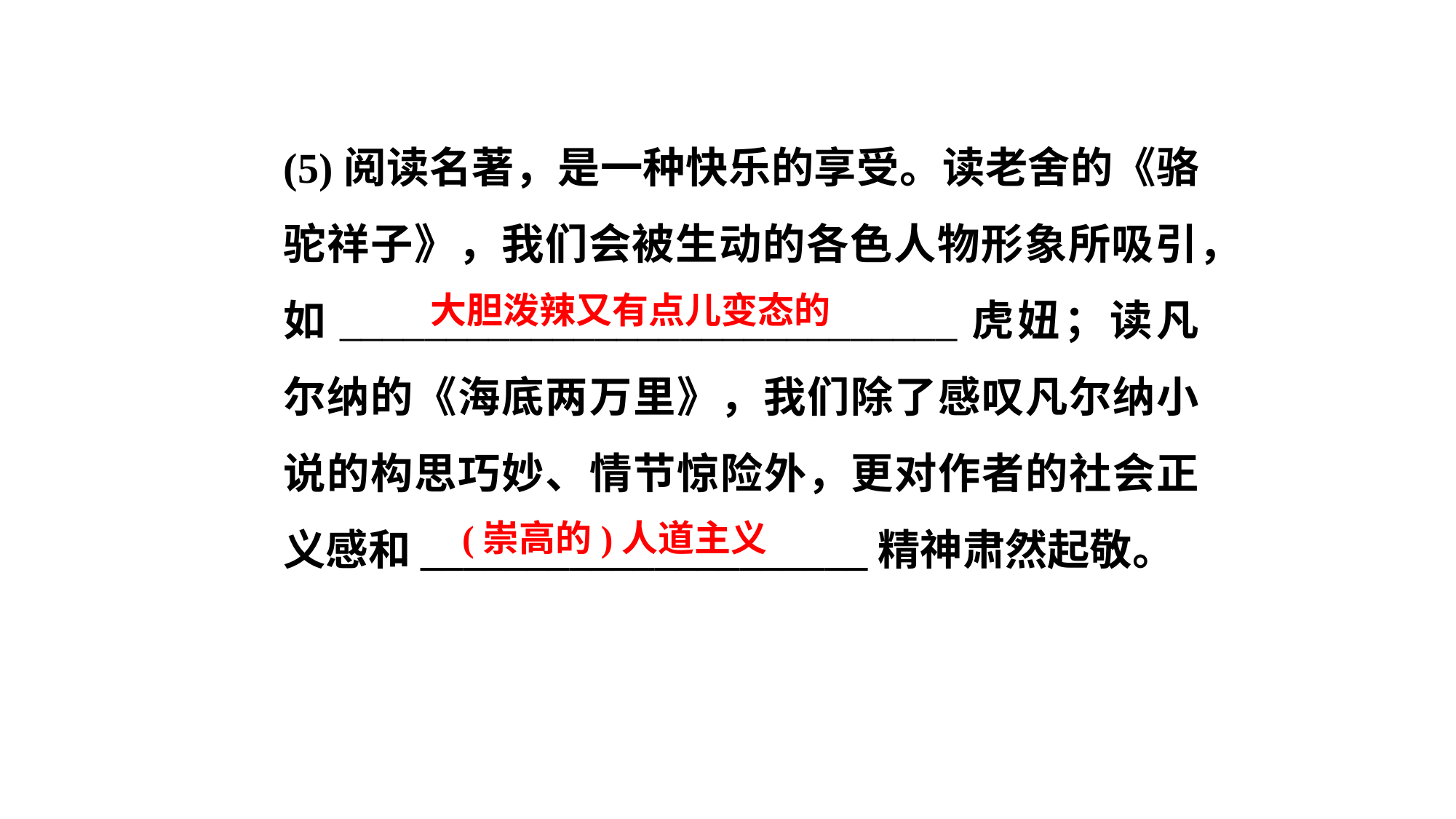

(5)阅读名著，是一种快乐的享受。读老舍的《骆驼祥子》，我们会被生动的各色人物形象所吸引，如_____________________________虎妞；读凡尔纳的《海底两万里》，我们除了感叹凡尔纳小说的构思巧妙、情节惊险外，更对作者的社会正义感和_____________________精神肃然起敬。
大胆泼辣又有点儿变态的
(崇高的)人道主义